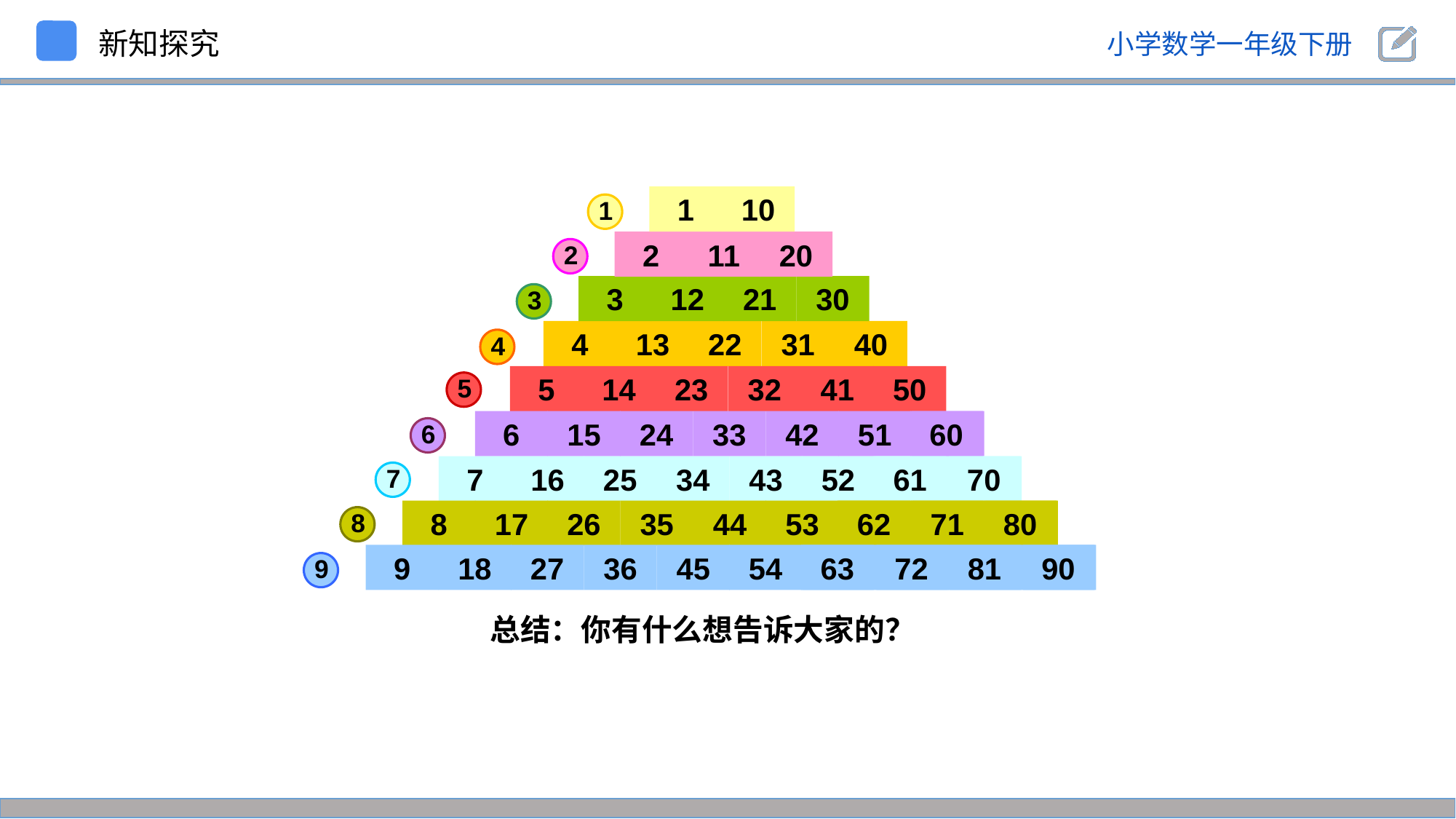

新知探究
1
10
1

2
11
20
2

3
12
21
30
3

4
13
22
31
40
4

5
14
23
32
41
50
5

6
15
24
33
42
51
60
41
6

7
16
25
34
43
52
61
41
70
41
7

8
17
26
35
44
53
62
41
71
41
80
41
8

9
18
27
36
45
54
63
41
72
41
81
41
90
41
9

总结：你有什么想告诉大家的？